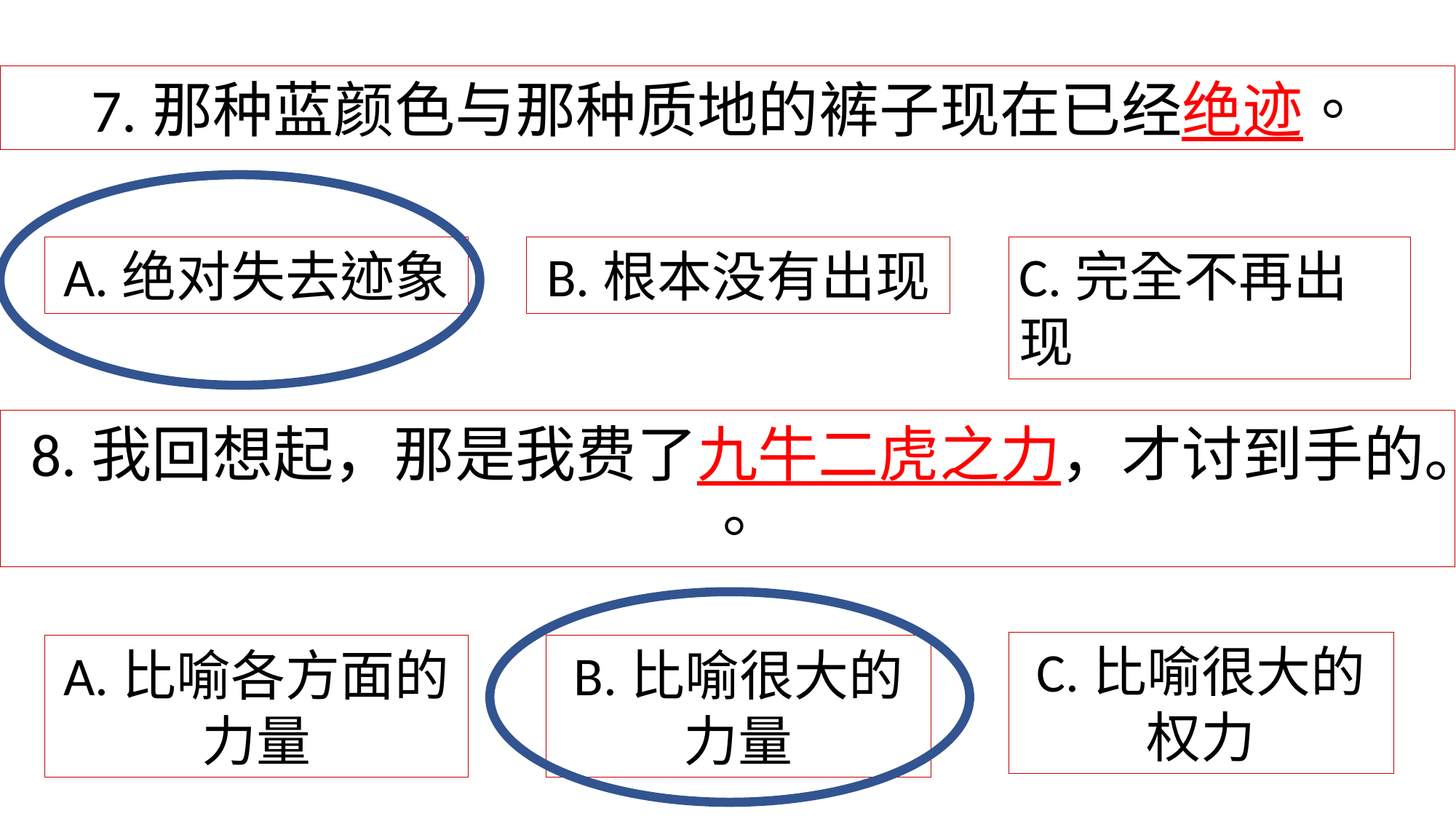

7.那种蓝颜色与那种质地的裤子现在已经绝迹。

A.绝对失去迹象
B.根本没有出现
C.完全不再出现
8.我回想起，那是我费了九牛二虎之力，才讨到手的。 。

C.比喻很大的权力
B.比喻很大的力量
A.比喻各方面的力量